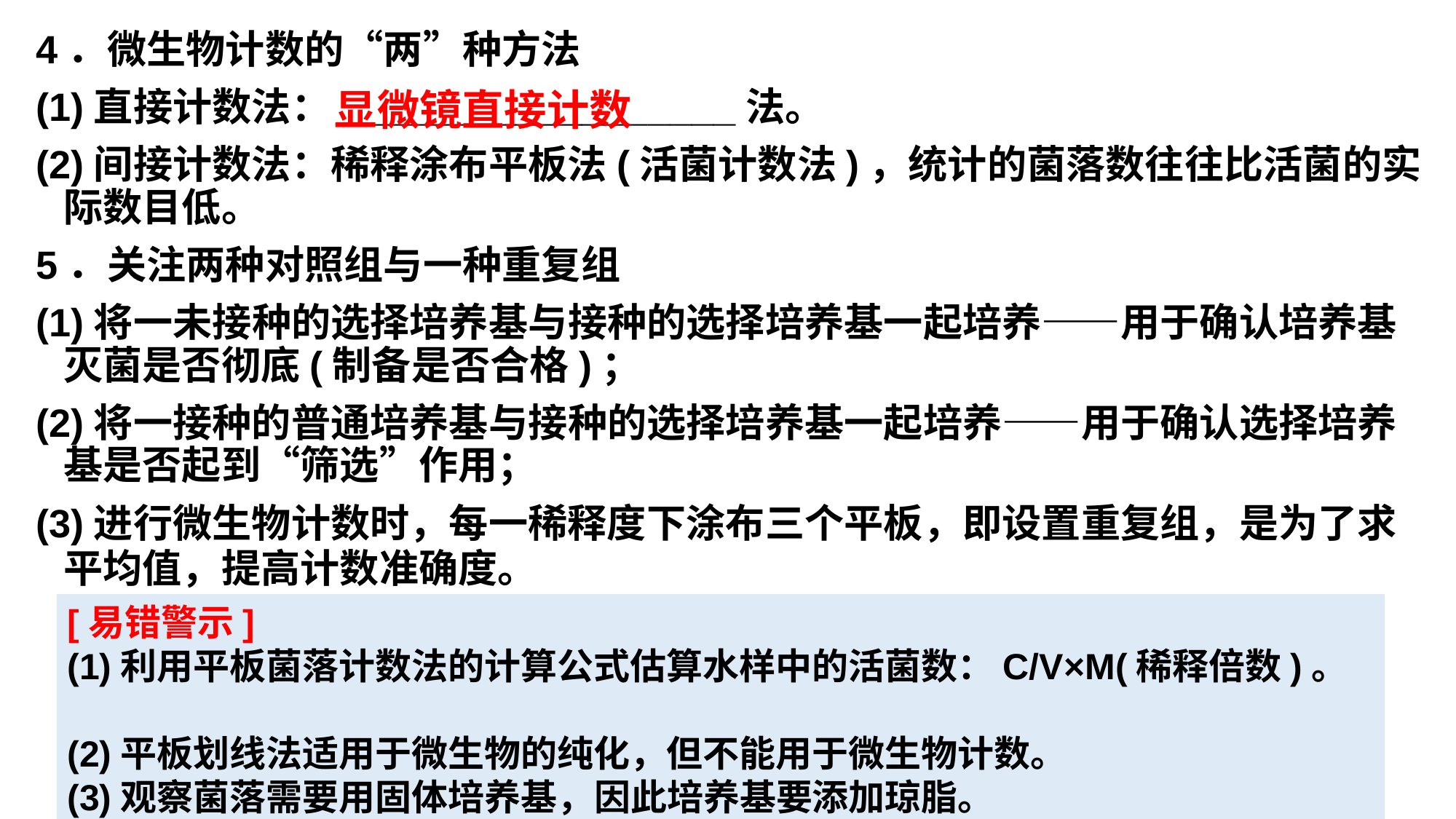

4．微生物计数的“两”种方法
(1)直接计数法：__________________法。
(2)间接计数法：稀释涂布平板法(活菌计数法)，统计的菌落数往往比活菌的实际数目低。
5．关注两种对照组与一种重复组
(1)将一未接种的选择培养基与接种的选择培养基一起培养——用于确认培养基灭菌是否彻底(制备是否合格)；
(2)将一接种的普通培养基与接种的选择培养基一起培养——用于确认选择培养基是否起到“筛选”作用；
(3)进行微生物计数时，每一稀释度下涂布三个平板，即设置重复组，是为了求平均值，提高计数准确度。
显微镜直接计数
[易错警示]
(1)利用平板菌落计数法的计算公式估算水样中的活菌数：C/V×M(稀释倍数)。
(2)平板划线法适用于微生物的纯化，但不能用于微生物计数。
(3)观察菌落需要用固体培养基，因此培养基要添加琼脂。
(4)菌种用甘油管藏法长期保存，保存时菌液中常添加一定量的甘油。